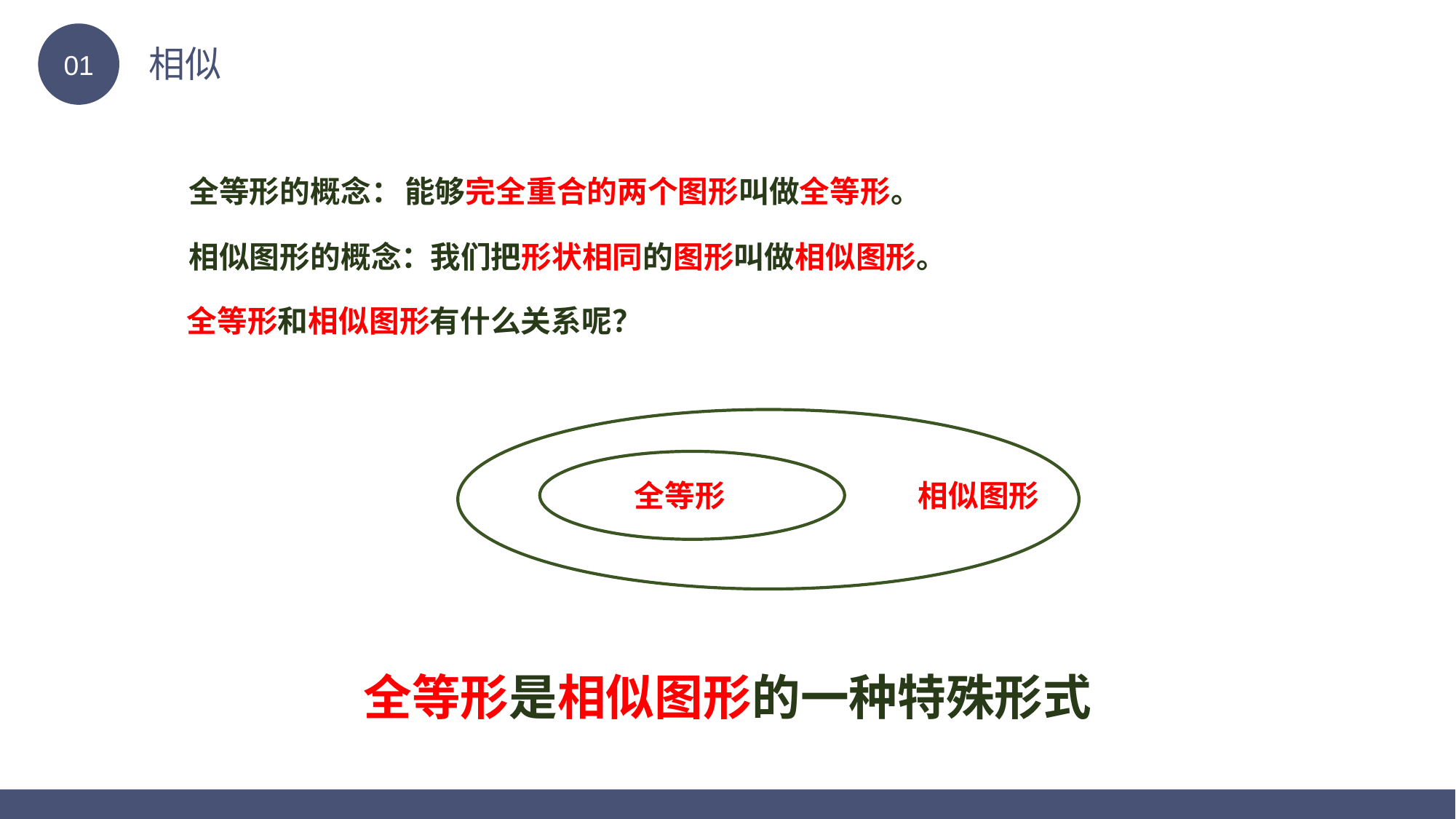

BY YUSHEN
01
相似
全等形的概念：
能够完全重合的两个图形叫做全等形。
相似图形的概念：
我们把形状相同的图形叫做相似图形。
全等形和相似图形有什么关系呢？

全等形
相似图形
全等形是相似图形的一种特殊形式